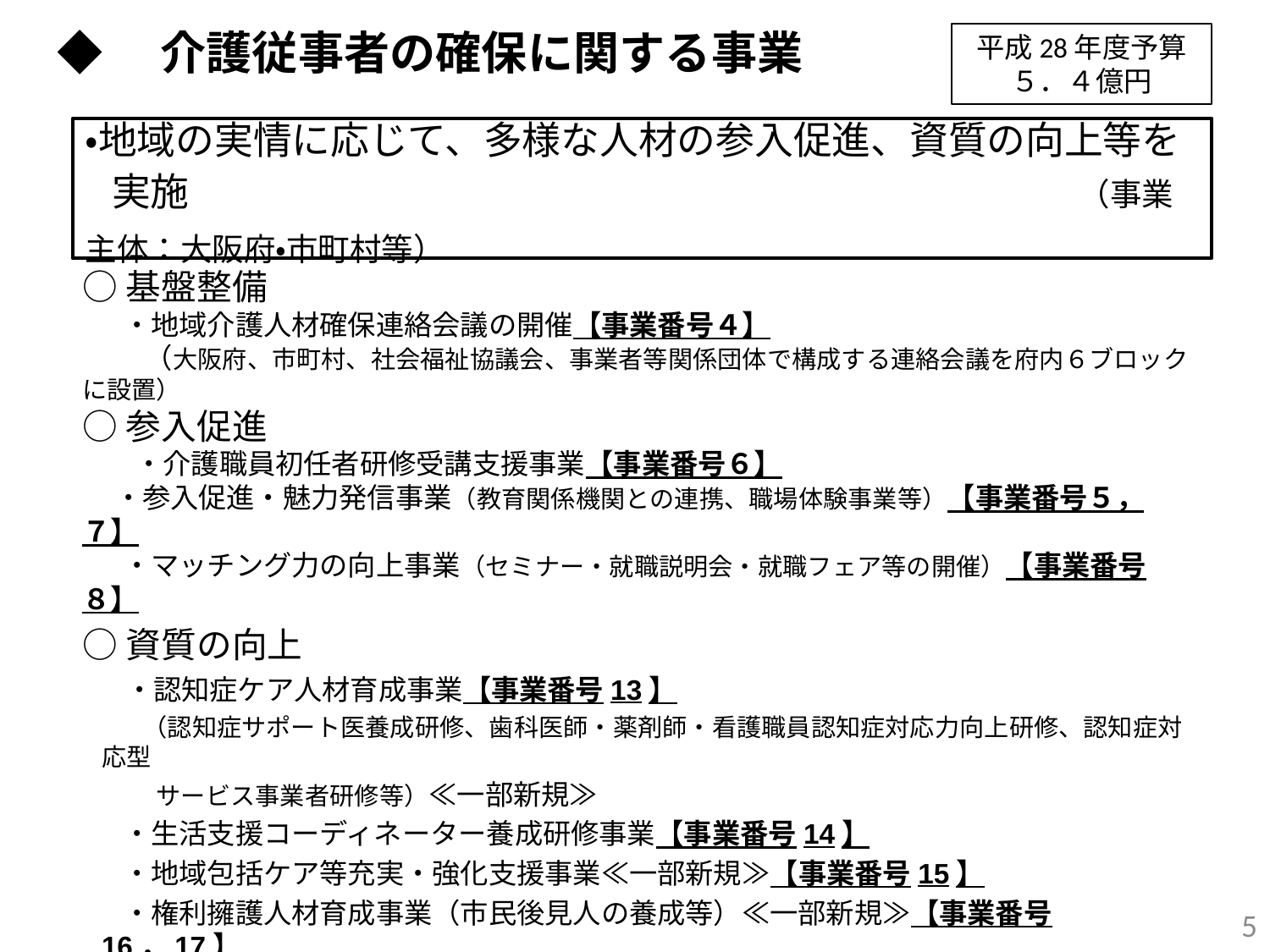

◆　介護従事者の確保に関する事業
平成28年度予算
５．４億円
・地域の実情に応じて、多様な人材の参入促進、資質の向上等を
  実施　　　　　　　　　　　　　　　　　　　　　（事業主体：大阪府・市町村等）
○基盤整備
　  ・地域介護人材確保連絡会議の開催【事業番号４】
　　 （大阪府、市町村、社会福祉協議会、事業者等関係団体で構成する連絡会議を府内６ブロックに設置）
○参入促進
　　・介護職員初任者研修受講支援事業【事業番号６】
    ・参入促進・魅力発信事業（教育関係機関との連携、職場体験事業等）【事業番号５，７】
　  ・マッチング力の向上事業（セミナー・就職説明会・就職フェア等の開催）【事業番号８】
○資質の向上
　 ・認知症ケア人材育成事業【事業番号13】
　　  （認知症サポート医養成研修、歯科医師・薬剤師・看護職員認知症対応力向上研修、認知症対応型
　　　サービス事業者研修等）≪一部新規≫
　  ・生活支援コーディネーター養成研修事業【事業番号14】
　  ・地域包括ケア等充実・強化支援事業≪一部新規≫【事業番号15】
　  ・権利擁護人材育成事業（市民後見人の養成等）≪一部新規≫【事業番号16，17】
　  ・介護職員キャリアアップ支援事業(介護技術向上支援事業)≪新規≫【事業番号12】
○労働環境・処遇の改善
　  ・介護人材育成確保支援事業≪新規≫【事業番号19】

5